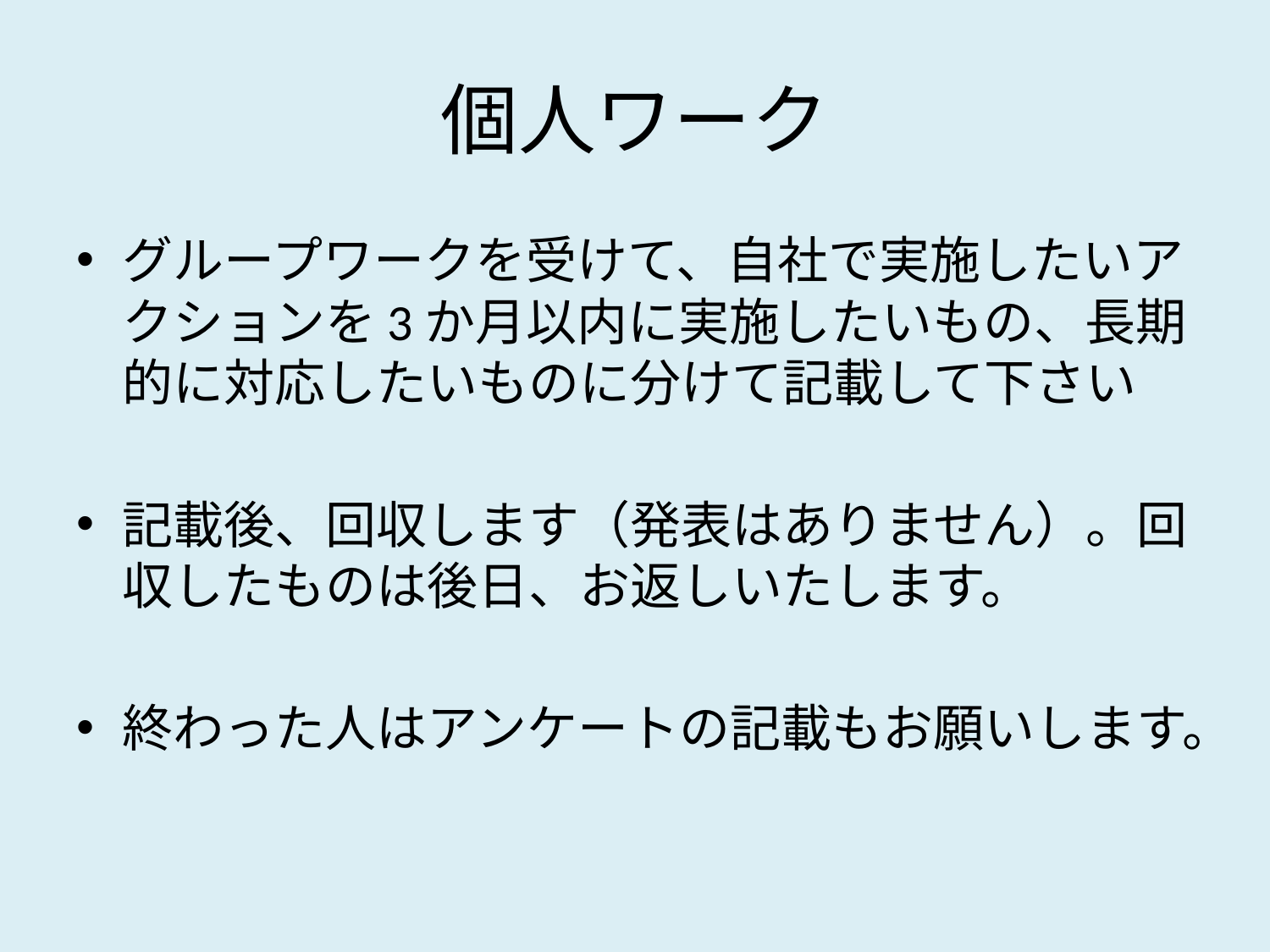

# 個人ワーク
グループワークを受けて、自社で実施したいアクションを3か月以内に実施したいもの、長期的に対応したいものに分けて記載して下さい

記載後、回収します（発表はありません）。回収したものは後日、お返しいたします。

終わった人はアンケートの記載もお願いします。